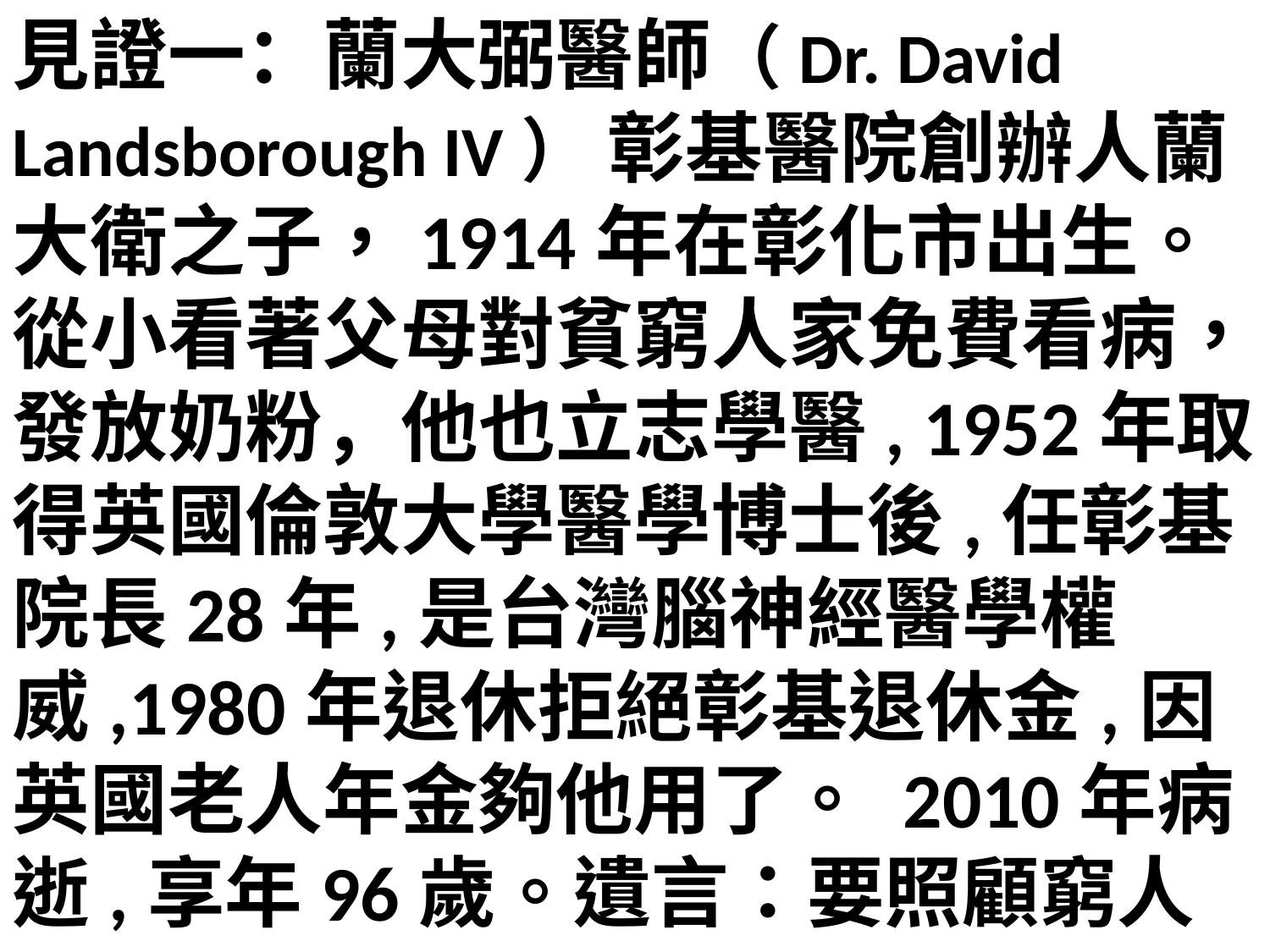

見證一：蘭大弼醫師（Dr. David Landsborough IV） 彰基醫院創辦人蘭大衛之子，1914年在彰化市出生。從小看著父母對貧窮人家免費看病，發放奶粉，他也立志學醫, 1952年取得英國倫敦大學醫學博士後,任彰基院長28年,是台灣腦神經醫學權威,1980年退休拒絕彰基退休金,因英國老人年金夠他用了。 2010年病逝,享年96歲。遺言：要照顧窮人